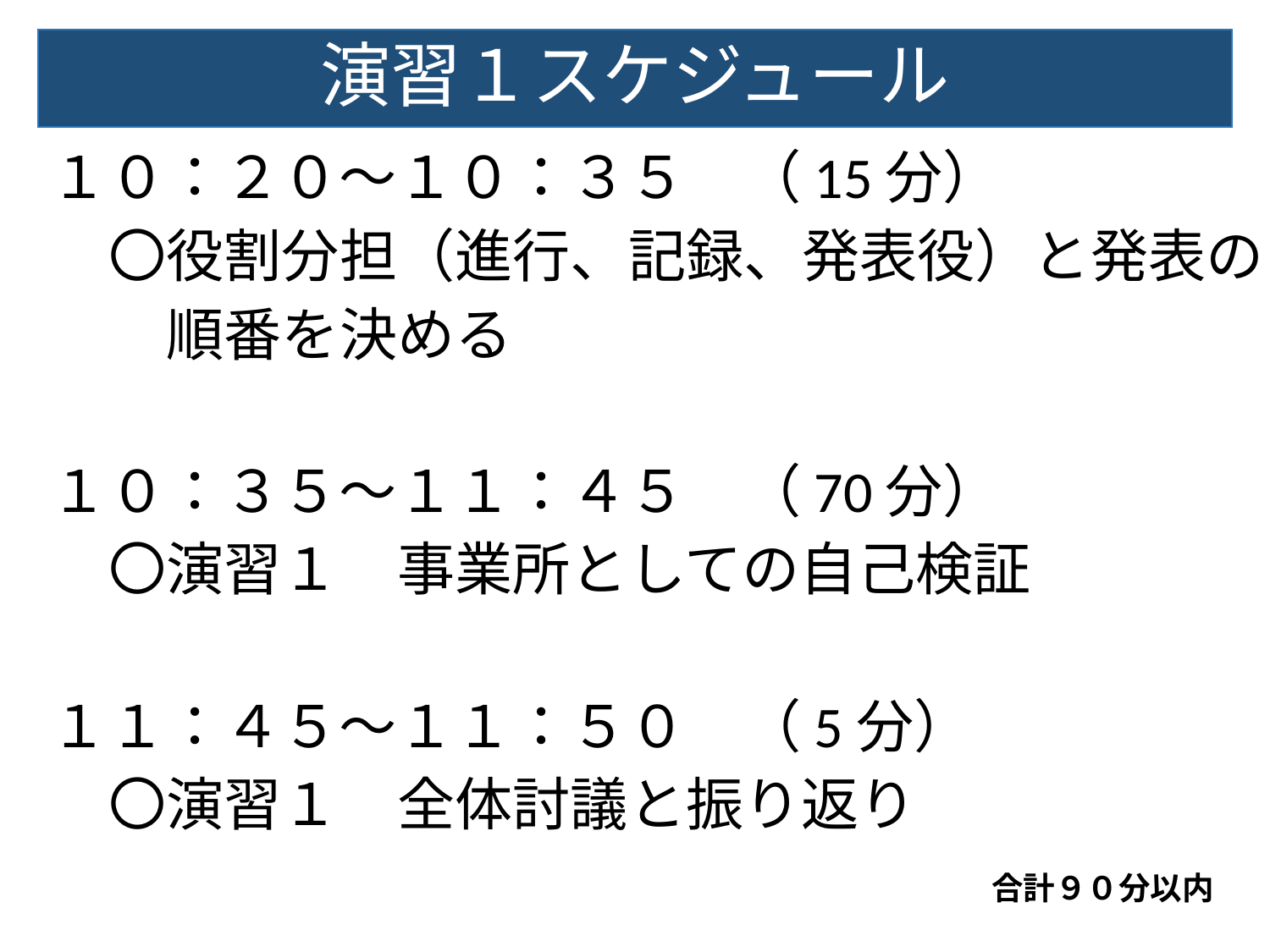

# 演習１スケジュール
１０：２０～１０：３５　（15分）
　〇役割分担（進行、記録、発表役）と発表の
　　順番を決める

１０：３５～１１：４５　（70分）
　〇演習１　事業所としての自己検証

１１：４５～１１：５０　（5分）
　〇演習１　全体討議と振り返り

合計９０分以内